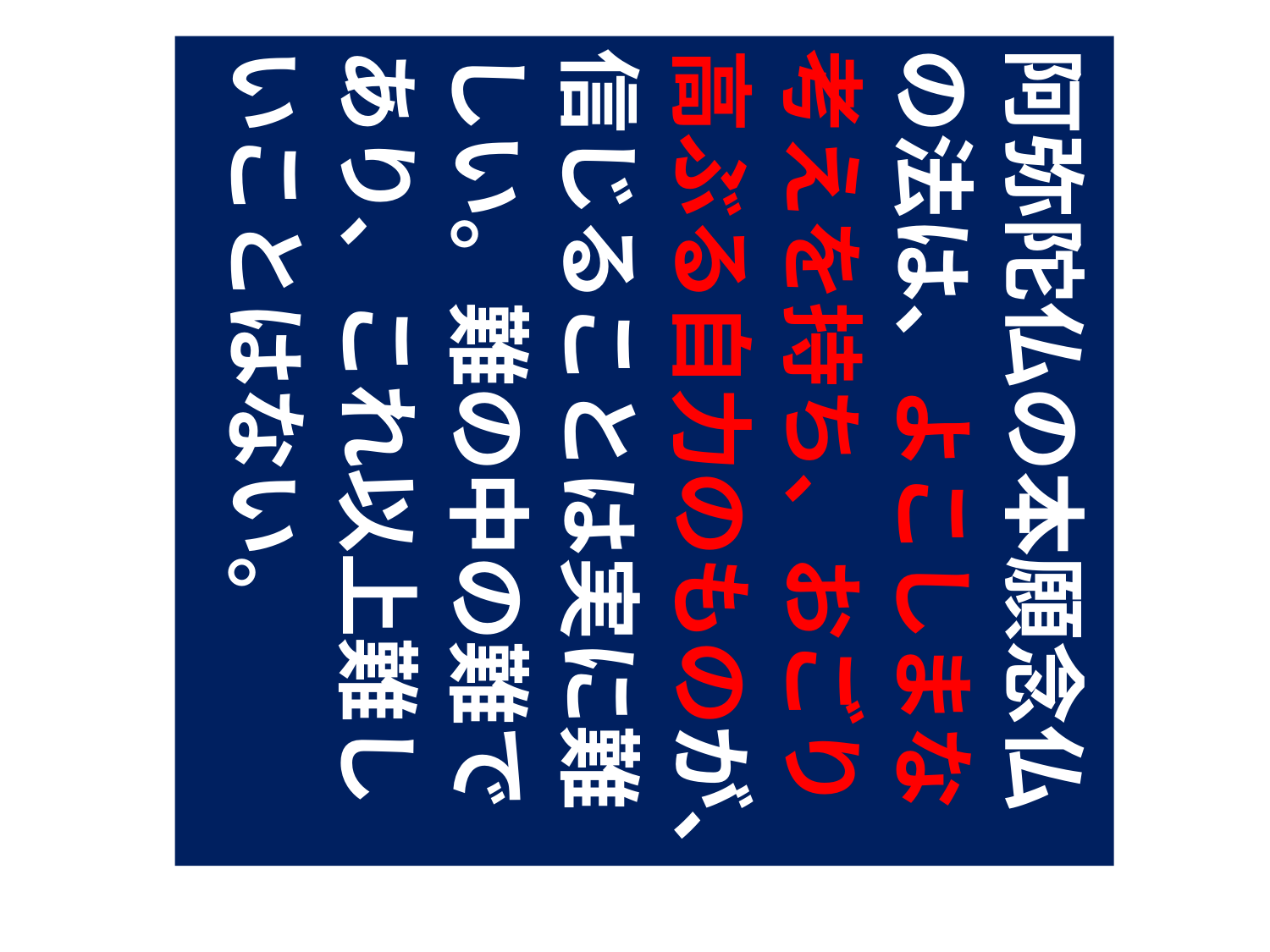

阿弥陀仏の本願念仏の法は、よこしまな考えを持ち、おごり高ぶる自力のものが、信じることは実に難しい。難の中の難であり、これ以上難しいことはない。